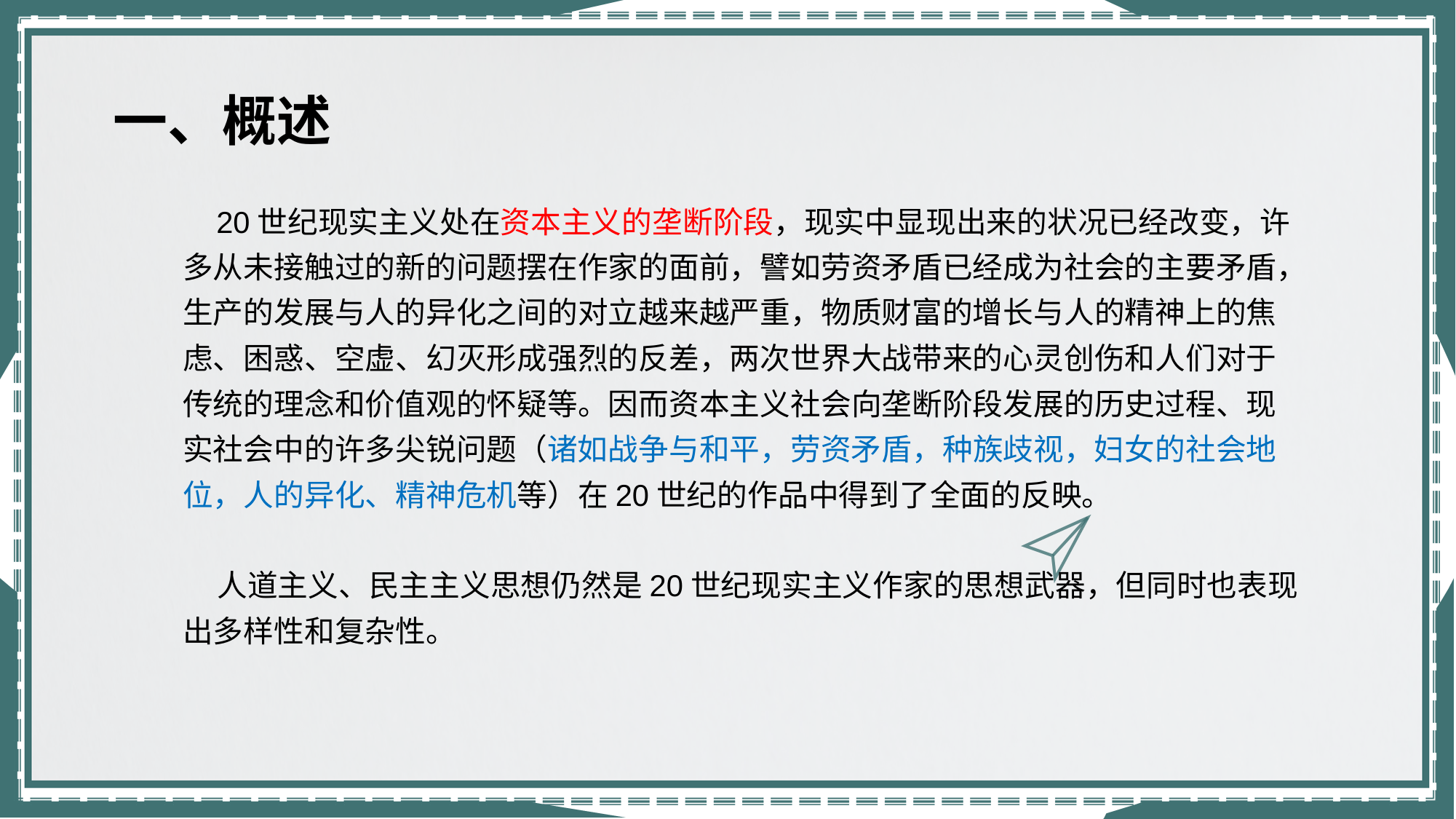

一、概述
    20世纪现实主义处在资本主义的垄断阶段，现实中显现出来的状况已经改变，许多从未接触过的新的问题摆在作家的面前，譬如劳资矛盾已经成为社会的主要矛盾，生产的发展与人的异化之间的对立越来越严重，物质财富的增长与人的精神上的焦虑、困惑、空虚、幻灭形成强烈的反差，两次世界大战带来的心灵创伤和人们对于传统的理念和价值观的怀疑等。因而资本主义社会向垄断阶段发展的历史过程、现实社会中的许多尖锐问题（诸如战争与和平，劳资矛盾，种族歧视，妇女的社会地位，人的异化、精神危机等）在20世纪的作品中得到了全面的反映。

    人道主义、民主主义思想仍然是20世纪现实主义作家的思想武器，但同时也表现出多样性和复杂性。